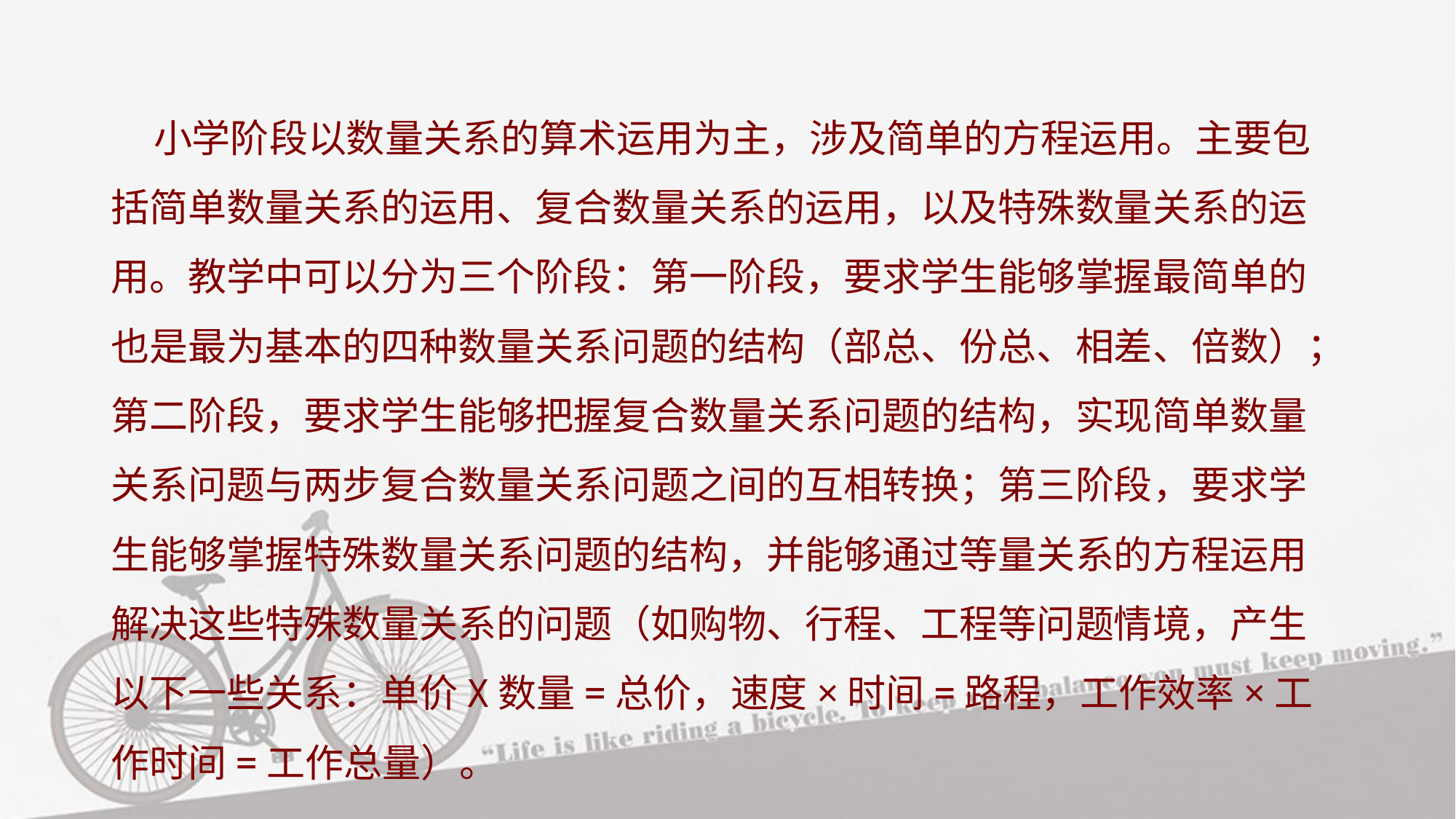

小学阶段以数量关系的算术运用为主，涉及简单的方程运用。主要包括简单数量关系的运用、复合数量关系的运用，以及特殊数量关系的运用。教学中可以分为三个阶段：第一阶段，要求学生能够掌握最简单的也是最为基本的四种数量关系问题的结构（部总、份总、相差、倍数）；第二阶段，要求学生能够把握复合数量关系问题的结构，实现简单数量关系问题与两步复合数量关系问题之间的互相转换；第三阶段，要求学生能够掌握特殊数量关系问题的结构，并能够通过等量关系的方程运用解决这些特殊数量关系的问题（如购物、行程、工程等问题情境，产生以下一些关系：单价X数量=总价，速度×时间=路程，工作效率×工作时间=工作总量）。